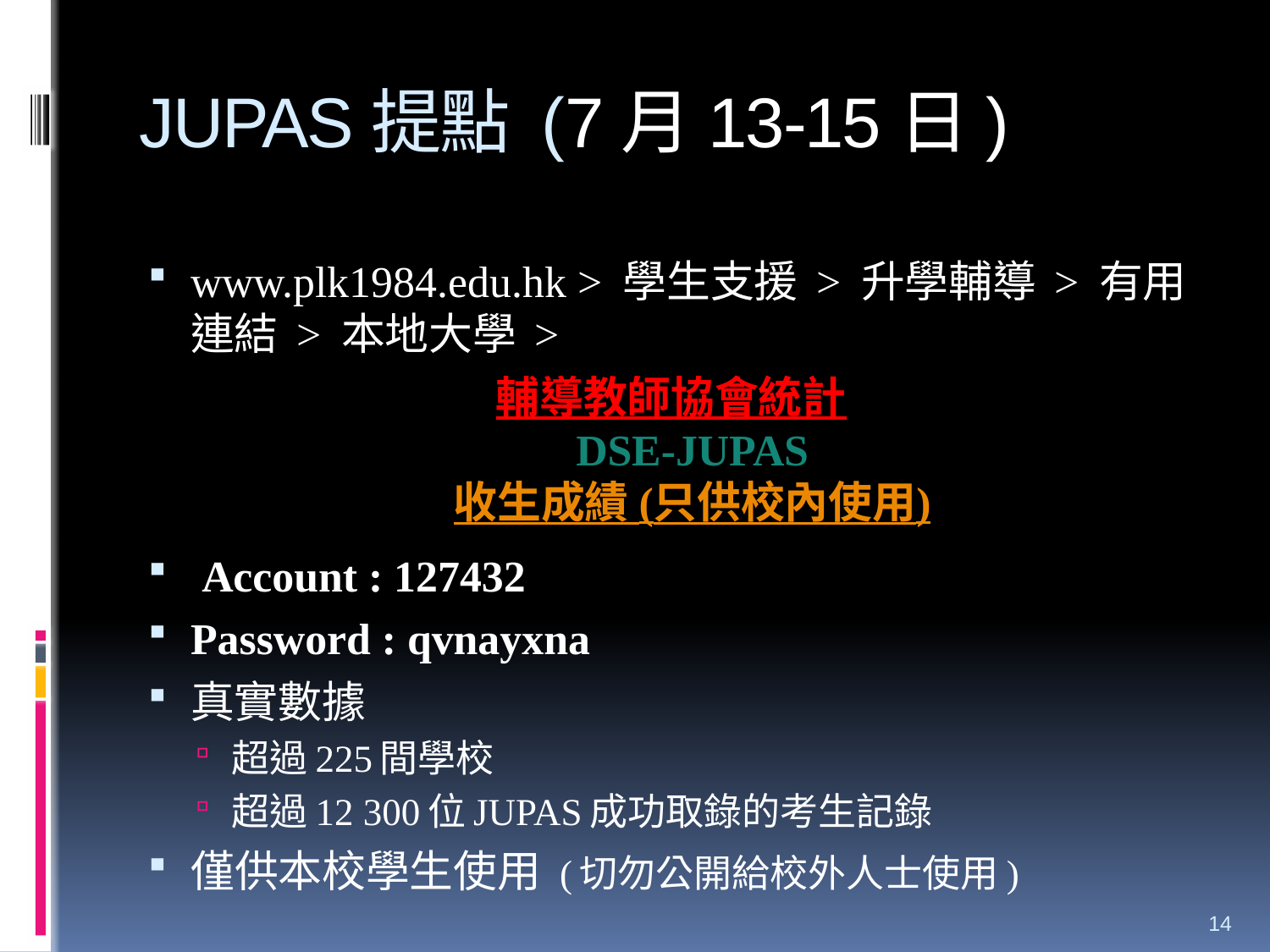

# JUPAS提點 (7月13-15日)
www.plk1984.edu.hk > 學生支援 > 升學輔導 > 有用連結 > 本地大學 >
輔導教師協會統計
DSE-JUPAS
收生成績 (只供校內使用)
 Account : 127432
Password : qvnayxna
真實數據
超過225間學校
超過12 300位JUPAS成功取錄的考生記錄
僅供本校學生使用 (切勿公開給校外人士使用)
14